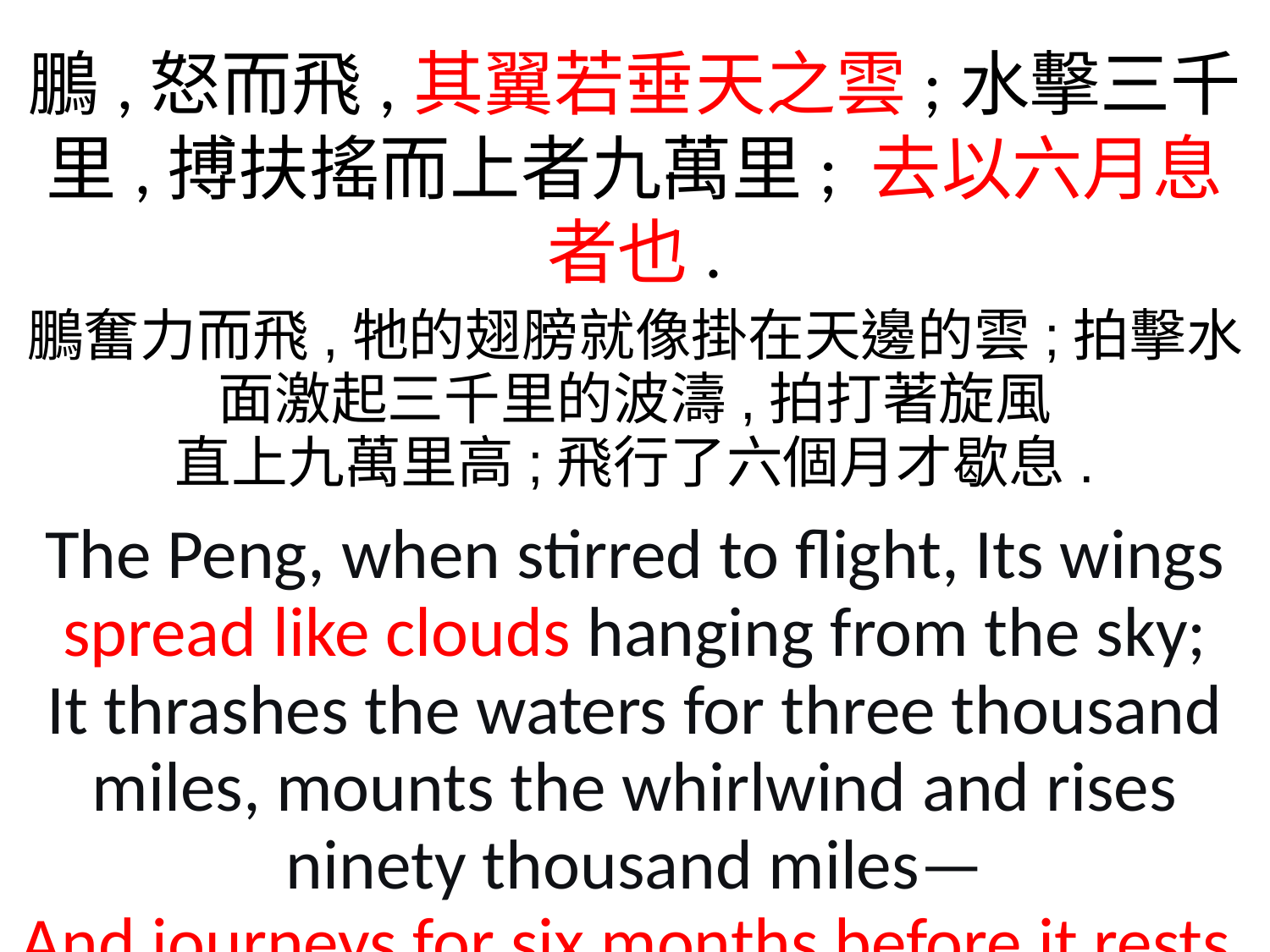

鵬,怒而飛,其翼若垂天之雲;水擊三千里,搏扶搖而上者九萬里; 去以六月息者也.
鵬奮力而飛,牠的翅膀就像掛在天邊的雲;拍擊水面激起三千里的波濤,拍打著旋風
直上九萬里高;飛行了六個月才歇息.
The Peng, when stirred to flight, Its wings spread like clouds hanging from the sky;
It thrashes the waters for three thousand miles, mounts the whirlwind and rises ninety thousand miles—
And journeys for six months before it rests.